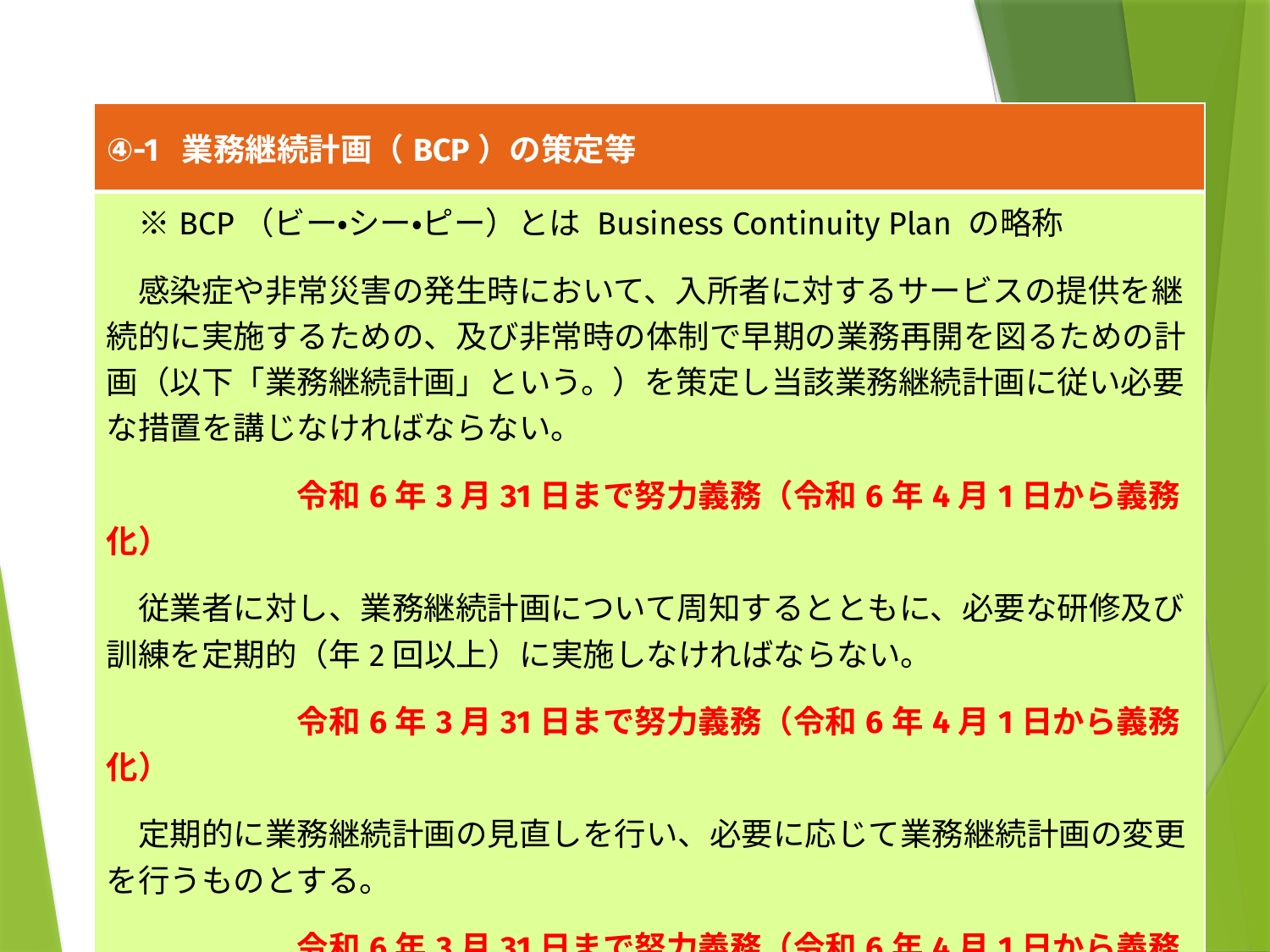

| ④-1 業務継続計画（BCP）の策定等 |
| --- |
| ※BCP（ビー・シー・ピー）とは Business Continuity Plan の略称 　感染症や非常災害の発生時において、入所者に対するサービスの提供を継続的に実施するための、及び非常時の体制で早期の業務再開を図るための計画（以下「業務継続計画」という。）を策定し当該業務継続計画に従い必要な措置を講じなければならない。 　　　　　　令和6年3月31日まで努力義務（令和6年4月1日から義務化） 　従業者に対し、業務継続計画について周知するとともに、必要な研修及び訓練を定期的（年2回以上）に実施しなければならない。 　　　　　　令和6年3月31日まで努力義務（令和6年4月1日から義務化） 　定期的に業務継続計画の見直しを行い、必要に応じて業務継続計画の変更を行うものとする。 　　　　　　令和6年3月31日まで努力義務（令和6年4月1日から義務化） |
18